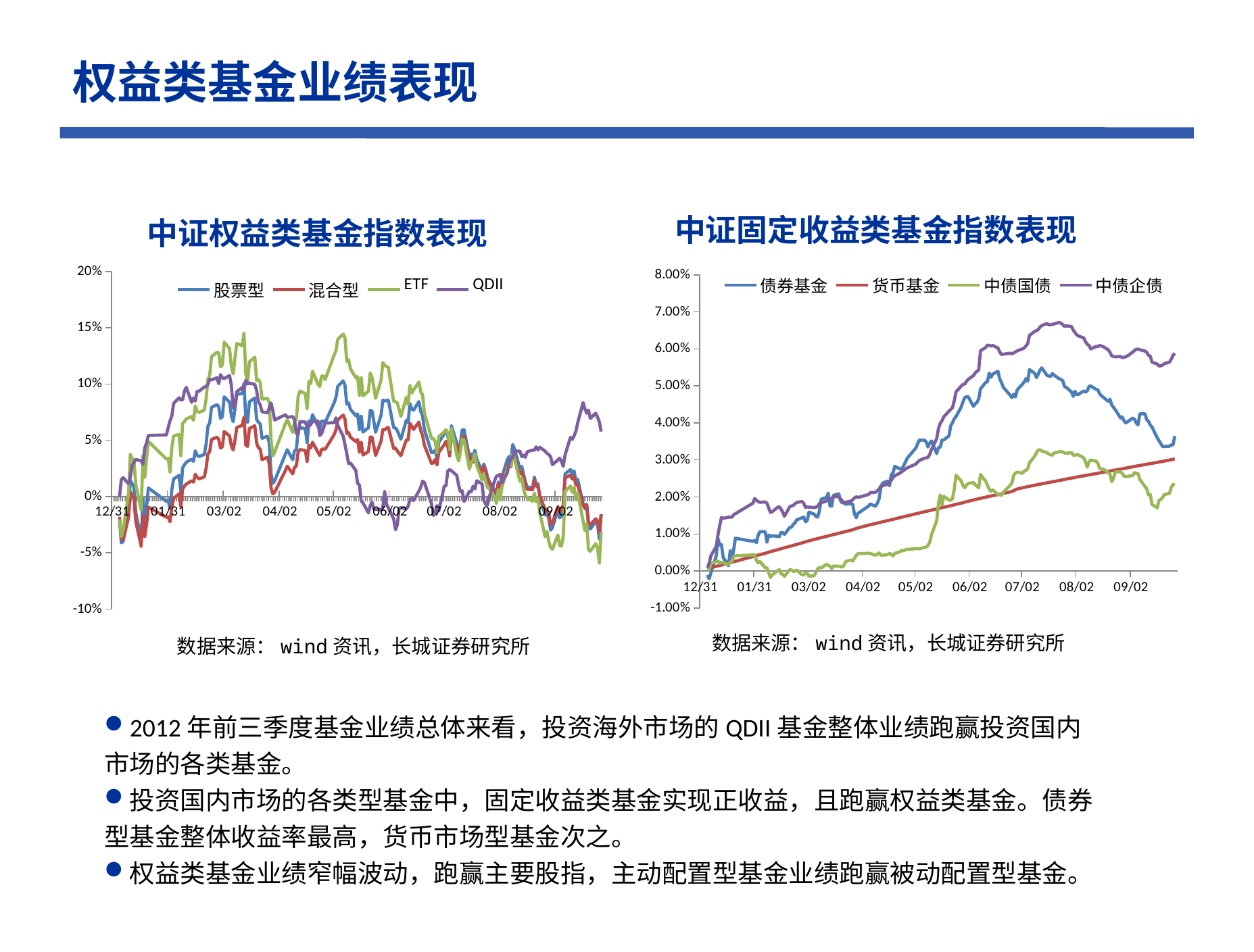

# 权益类基金业绩表现
中证固定收益类基金指数表现
中证权益类基金指数表现

### Chart

| Category | 股票型 | 混合型 | ETF | QDII |
|---|---|---|---|---|
| 40912 | -0.02084941061033989 | -0.017999772257739303 | -0.02027827659080629 | -3.970564879030034e-05 |
| 40913 | -0.04111539838497937 | -0.037574761819552216 | -0.03558471066808369 | 0.014916088728889942 |
| 40914 | -0.04004667382685613 | -0.03856706738459703 | -0.030258609105679166 | 0.01676901900577056 |
| 40917 | -0.013641486667462281 | -0.01857183912720495 | 0.003224978927694581 | 0.011342580337762748 |
| 40918 | 0.014323030616439266 | 0.0038201053036834853 | 0.0376328980426171 | 0.01708666419609317 |
| 40919 | 0.0114324356577429 | 0.0018246493040305924 | 0.033422508887015714 | 0.02772777807189391 |
| 40920 | 0.008507365713300796 | -0.001718911825788096 | 0.03260404832582083 | 0.03071893694742967 |
| 40921 | -0.013996844212843201 | -0.021960860865745887 | 0.010696994498804898 | 0.03295568849595011 |
| 40924 | -0.0380922073272604 | -0.04414133034014933 | -0.01192672131214293 | 0.031698342950923976 |
| 40925 | -0.001885516528103764 | -0.01665229721449524 | 0.036134422985304455 | 0.028521891047699865 |
| 40926 | -0.022005648593818428 | -0.03544374495035763 | 0.017142880411103373 | 0.043212981100111535 |
| 40927 | -0.008624050280440776 | -0.024783238169603095 | 0.03382970319606815 | 0.04766001376462502 |
| 40928 | 0.0076428391476723884 | -0.009407924346189998 | 0.048977331492815294 | 0.05431732754513248 |
| 40938 | -0.004322632828142159 | -0.018414588518536643 | 0.0332637031064853 | 0.05479379533061605 |
| 40939 | -0.0033758966811195945 | -0.01796723764904918 | 0.034045516179865856 | 0.06141140346233277 |
| 40940 | -0.010957741623241358 | -0.022505815561303474 | 0.021793039420481056 | 0.06730107469956059 |
| 40941 | 0.0060463821154381914 | -0.00976309382438913 | 0.04364715798731986 | 0.07147016782254231 |
| 40942 | 0.01562777623082346 | -0.0015047256519122865 | 0.053761864624180214 | 0.08279951294404155 |
| 40945 | 0.018738480713897526 | 0.002296401130035264 | 0.0552969871693075 | 0.08776271904282917 |
| 40946 | 0.004052136786135696 | -0.008814167737597578 | 0.03627286905038219 | 0.08576420138705097 |
| 40947 | 0.025548616359706736 | 0.00676990982490944 | 0.0650004275540247 | 0.08606861136110973 |
| 40948 | 0.028293355609478012 | 0.009321165389683195 | 0.06671471559513488 | 0.09383768330774545 |
| 40949 | 0.03049179893127541 | 0.011086167911115406 | 0.06908458647381943 | 0.09698766477844273 |
| 40952 | 0.033210018961242094 | 0.014035972432341535 | 0.07114498967762438 | 0.08371274286621853 |
| 40953 | 0.031213121709959425 | 0.01282405825863922 | 0.06772862942467511 | 0.0876700725289852 |
| 40954 | 0.040640704350477945 | 0.01985424495306876 | 0.08062854513545373 | 0.08490391232992756 |
| 40955 | 0.0368325443865441 | 0.017194540692661915 | 0.07565670262192414 | 0.09358621419874003 |
| 40956 | 0.03555431799196465 | 0.01573590573639372 | 0.07478530680055219 | 0.09355974376621354 |
| 40959 | 0.03727541535728013 | 0.017373481040456665 | 0.0768457100043571 | 0.09735825083381863 |
| 40960 | 0.046697694153838114 | 0.025165519821710232 | 0.08690340943794973 | 0.0977288368891949 |
| 40961 | 0.06235729344842687 | 0.03782419381950875 | 0.10408293733686791 | 0.09979353062629052 |
| 40962 | 0.06533274991049777 | 0.03990640877566843 | 0.10784134080942098 | 0.10424056329080433 |
| 40963 | 0.07923412493204463 | 0.05075398955639079 | 0.12419019231787243 | 0.10371115464026692 |
| 40966 | 0.08171367198377033 | 0.05281451477342368 | 0.12822141597749045 | 0.10556408491714776 |
| 40967 | 0.07985997851943191 | 0.05097630938243891 | 0.1279323080180632 | 0.1002832336280377 |
| 40968 | 0.06939549438455551 | 0.04303244242729881 | 0.11521970168944917 | 0.10846259727883976 |
| 40969 | 0.07107946484214447 | 0.044152175209712714 | 0.11673446451912396 | 0.10557732013341116 |
| 40970 | 0.08861132105493465 | 0.057805865989946824 | 0.1372000504920947 | 0.10487585367144892 |
| 40973 | 0.08393333068141152 | 0.05390442416453844 | 0.13141381936046093 | 0.10757583778918975 |
| 40974 | 0.07205537213095181 | 0.04510923494867672 | 0.11577755789285081 | 0.09897294721795771 |
| 40975 | 0.06649429173793733 | 0.04129997451455657 | 0.10909549928130219 | 0.07853777330721591 |
| 40976 | 0.07804341196281998 | 0.050219879730396544 | 0.1229563935614435 | 0.08008629361003769 |
| 40977 | 0.09094501239773536 | 0.0613928065980188 | 0.13612912945928657 | 0.09318915771083701 |
| 40980 | 0.0914223583542175 | 0.06329879242377401 | 0.1340605823693009 | 0.09694795912965248 |
| 40981 | 0.1006298314703582 | 0.07057569990076941 | 0.1450751884291668 | 0.09510826406903485 |
| 40982 | 0.06957582507922623 | 0.04564063355727988 | 0.10951898136271643 | 0.10347292074752512 |
| 40983 | 0.06580744394499918 | 0.04453716807921081 | 0.10115521025478152 | 0.10007147016782247 |
| 40984 | 0.08413752867390648 | 0.06047370390252641 | 0.11981285349555959 | 0.10081264227857505 |
| 40987 | 0.08756911571661585 | 0.0629436229455749 | 0.1238725807568115 | 0.09974058976123674 |
| 40988 | 0.0685972658684383 | 0.04756559790477122 | 0.10317082208459062 | 0.09439356239080993 |
| 40989 | 0.06597981887372883 | 0.043292719296818744 | 0.10398928264578575 | 0.08424215151675596 |
| 40990 | 0.06455043292626352 | 0.04230312494916466 | 0.10143617432802766 | 0.08155540261527892 |
| 40991 | 0.05181325165413647 | 0.0327298163421339 | 0.08674053171432869 | 0.0753480861877285 |
| 40994 | 0.05362716628876784 | 0.03495843703739854 | 0.08720066128355783 | 0.07436868018423444 |
| 40995 | 0.048142991633186194 | 0.02916185425579782 | 0.08391867515259645 | 0.07820689290063011 |
| 40996 | 0.02036941273187743 | 0.007680878868229435 | 0.049995317265445934 | 0.08313039335062762 |
| 40997 | 0.0117374066854954 | 0.002347914260461222 | 0.036069271895856 | 0.0761289639472711 |
| 40998 | 0.01401805958868696 | 0.0037794370428210324 | 0.03953856740898188 | 0.06805548202657642 |
| 41004 | 0.03788005356882406 | 0.02326224521334555 | 0.06506965058656355 | 0.07276721901635898 |
| 41005 | 0.04163517509314871 | 0.026987457908350002 | 0.06821319065244749 | 0.07051723225157513 |
| 41008 | 0.03268228648713173 | 0.020163323735623802 | 0.056986843551874555 | 0.07105987611837582 |
| 41009 | 0.04062744474057588 | 0.02594092799548853 | 0.06718298905054525 | 0.06854518502832341 |
| 41010 | 0.04132490022143553 | 0.027041682256166596 | 0.06800144961174029 | 0.0560908465244323 |
| 41011 | 0.057960406804832 | 0.039450924254008424 | 0.08858512193433588 | 0.0549790883583039 |
| 41012 | 0.061415861145365284 | 0.041709368340572255 | 0.09374427383002931 | 0.06657313780507182 |
| 41015 | 0.060156198204648834 | 0.04098005086243833 | 0.09144362598388336 | 0.06629519826353956 |
| 41016 | 0.04785128021533625 | 0.031178999994577516 | 0.0780917245900572 | 0.06160993170628415 |
| 41017 | 0.06732699523980025 | 0.045833129992029015 | 0.10231164209249011 | 0.06257610249351496 |
| 41018 | 0.06503838657066717 | 0.043051420949034545 | 0.10041411661230606 | 0.06413785801259997 |
| 41019 | 0.0728270814272645 | 0.04826238077421508 | 0.11131470826563716 | 0.06669225475144283 |
| 41022 | 0.06230690693079842 | 0.03937772138445595 | 0.10003949784797803 | 0.0671951929694532 |
| 41023 | 0.05931819085882516 | 0.03645774025452904 | 0.09777142554655673 | 0.054211445815024704 |
| 41024 | 0.06710953763740271 | 0.041947955470965304 | 0.10701880830513508 | 0.05585261263169052 |
| 41025 | 0.0671201453253245 | 0.042227210862221344 | 0.107149110484032 | 0.06039229181004861 |
| 41026 | 0.06575440550539002 | 0.04197506764487378 | 0.10396485098724274 | 0.0652893218275189 |
| 41031 | 0.08351432700849981 | 0.055148872946930494 | 0.12588819258662073 | 0.06569961353168521 |
| 41032 | 0.08799607515546923 | 0.059218410250570744 | 0.12963438022990204 | 0.06998782360103786 |
| 41033 | 0.09795139027009855 | 0.06806511259685809 | 0.13970429549276675 | 0.06329080417174017 |
| 41036 | 0.10280175557235106 | 0.07241390529175408 | 0.14435038255905341 | 0.05366880194822396 |
| 41037 | 0.09907315326783084 | 0.06894354703148808 | 0.14119869860698842 | 0.04619090475938383 |
| 41038 | 0.08206107376321001 | 0.05603544103373293 | 0.1200693859102624 | 0.038157128487479625 |
| 41039 | 0.08333399631382853 | 0.056800004337947824 | 0.12167780343101953 | 0.02935570967229607 |
| 41040 | 0.07761380060198643 | 0.052776557729951934 | 0.11370493885977458 | 0.029792471808989474 |
| 41043 | 0.07187769335826152 | 0.048799201817600134 | 0.10558141239418017 | 0.023293980623643448 |
| 41044 | 0.07346089078059338 | 0.05066180816510224 | 0.10661161399608302 | 0.011858753772036715 |
| 41045 | 0.05945874272378915 | 0.03932891947142105 | 0.0899166473249371 | 0.010310233469214888 |
| 41046 | 0.07146134160732998 | 0.04830304903507778 | 0.10545925410146462 | -0.003824977500132342 |
| 41047 | 0.057300078231698436 | 0.03689966868923496 | 0.08946058969879851 | -0.0057308486420667515 |
| 41050 | 0.061211663152870084 | 0.03997690042783015 | 0.09363025942349451 | -0.014532267457250114 |
| 41051 | 0.07670153944070958 | 0.052876872773412575 | 0.10993024761485955 | -0.007994070623113981 |
| 41052 | 0.07594839359826032 | 0.05283620451255043 | 0.10578908149179721 | -0.0049499708825241516 |
| 41053 | 0.06685230120529873 | 0.04478931129655833 | 0.09722171322933601 | -0.0113822859865529 |
| 41054 | 0.05715157060079301 | 0.03650383095017336 | 0.08729431597464024 | -0.011276404256445507 |
| 41057 | 0.07231260856305613 | 0.0491326815566728 | 0.10341513867002194 | -0.011660225528085127 |
| 41058 | 0.08570481456435552 | 0.05954646755486173 | 0.11902289653599807 | -0.009251416168140077 |
| 41059 | 0.08494106103398447 | 0.059440730076618924 | 0.11673039257603357 | 0.004486738313304279 |
| 41060 | 0.0852805070474827 | 0.06089394259810543 | 0.11532557220980302 | -0.006895547673248847 |
| 41061 | 0.08578437222376942 | 0.061455164598007705 | 0.11509754339673339 | -0.009780824818677496 |
| 41064 | 0.0611559727912804 | 0.042625759818673684 | 0.08451317884381253 | -0.019786648313833394 |
| 41065 | 0.061012769004335915 | 0.04292941616644708 | 0.0842485025429285 | -0.029541002699984092 |
| 41066 | 0.058527918108649324 | 0.04054083364512318 | 0.08321015705484493 | -0.02539838000952937 |
| 41067 | 0.054841746555816424 | 0.03830950173246794 | 0.07752572450047436 | -0.010641113875800691 |
| 41068 | 0.05090629433682075 | 0.03624084286326264 | 0.0712182846532537 | -0.009727883953623673 |
| 41071 | 0.06786798732381326 | 0.050344595730374975 | 0.08821864705618876 | -0.011249933823918699 |
| 41072 | 0.06583661508678419 | 0.050355440599938316 | 0.0818419841764293 | -0.008642596220022175 |
| 41073 | 0.08276913693199138 | 0.06521562311909312 | 0.0989156415549938 | -0.00300439409179943 |
| 41074 | 0.07796915814736738 | 0.06257218616303087 | 0.09187932389456922 | -0.0017999894118269101 |
| 41075 | 0.07672805866051405 | 0.0596576274678858 | 0.09465638908230652 | -0.00362644925618072 |
| 41078 | 0.08442658816977631 | 0.06616997164066608 | 0.10185965640944195 | 0.00497644131505128 |
| 41079 | 0.0756938090881368 | 0.05871954625065735 | 0.09298689241519173 | 0.008258774948382674 |
| 41080 | 0.07190951642202692 | 0.0545849397296375 | 0.09058037404869258 | 0.01365874318386373 |
| 41081 | 0.059586034978850955 | 0.04568672425292409 | 0.0747201557111037 | 0.012560220233998725 |
| 41085 | 0.03897264542477169 | 0.0293326609514204 | 0.05136756208695226 | -0.006392609455238453 |
| 41086 | 0.03937573756580088 | 0.02997521947304787 | 0.05154672758293533 | -0.016755783789507067 |
| 41087 | 0.04105175225744873 | 0.032962981037745635 | 0.048875532915552106 | -0.01484991264757252 |
| 41088 | 0.034053330151027086 | 0.028093634603809876 | 0.0389888550917612 | -0.007927894541796654 |
| 41089 | 0.04810586472545966 | 0.0393234970366394 | 0.05328544728258877 | -0.012824924559267224 |
| 41092 | 0.055772571170956346 | 0.04609069564415834 | 0.05756098752763853 | 0.009079358356715472 |
| 41093 | 0.058896535263932584 | 0.049121836687109066 | 0.059442225235460104 | 0.009622002223516507 |
| 41094 | 0.05412042377713246 | 0.044347382861852566 | 0.056950196064059835 | 0.022830748054423297 |
| 41095 | 0.04235119402787189 | 0.03601852303721409 | 0.041786279994950735 | 0.023863094922971232 |
| 41096 | 0.06302027394354073 | 0.054134877642759274 | 0.06077782256915176 | 0.02301604108211141 |
| 41099 | 0.047514486123818506 | 0.044358227731415956 | 0.03663934392852943 | 0.018701360580231977 |
| 41100 | 0.03934126258005498 | 0.0361296829502382 | 0.03159013449628034 | 0.010111705225263518 |
| 41101 | 0.04770542450641114 | 0.042894170340366335 | 0.03963222210006406 | 0.004288210069352657 |
| 41102 | 0.05927045626317673 | 0.0528470493821136 | 0.05125354768041768 | 0.005161734342739255 |
| 41103 | 0.05943487542596504 | 0.05335133581680837 | 0.0502274180216058 | -0.004407327015723345 |
| 41106 | 0.03514857392895499 | 0.03283013138559483 | 0.02432578802278673 | 0.004685266557255652 |
| 41107 | 0.03783762281713693 | 0.033930885646273015 | 0.03060065232528309 | 0.004142622690454859 |
| 41108 | 0.03565243910524152 | 0.03058253216859421 | 0.03209505543950525 | 0.009158769654296312 |
| 41109 | 0.041152525292706084 | 0.03512653251563025 | 0.037905718229682056 | 0.006776430726878059 |
| 41110 | 0.03310394208202392 | 0.02927843660360364 | 0.02779915547900298 | 0.01404256445550312 |
| 41113 | 0.02271371176260001 | 0.021600268952765275 | 0.014638635410431533 | 0.011117581661284539 |
| 41114 | 0.02886086691329548 | 0.026721758604048462 | 0.019728564273585866 | -0.003573508391127028 |
| 41115 | 0.023835474760332643 | 0.022817605561249083 | 0.013225671158019888 | -0.006816136375668358 |
| 41116 | 0.01748942546110313 | 0.01610463130154694 | 0.0079280731972491 | -0.007636719784001289 |
| 41117 | 0.013463807894771761 | 0.011463027128441055 | 0.0070566773758769024 | -0.000317645190322291 |
| 41120 | 0.005587599612819409 | 0.0049967736513048125 | -0.0011686476669802207 | 0.014373444862089135 |
| 41121 | 0.001477120543113664 | 0.002136439303976223 | -0.0060834829772419274 | 0.018132246280904374 |
| 41122 | 0.012973202328387501 | 0.011427781302360477 | 0.006238216814681953 | 0.0186484197151782 |
| 41123 | 0.0059217417823567335 | 0.004850367912199847 | -0.0028300004479137053 | 0.019786648313833616 |
| 41124 | 0.017303790922471137 | 0.014290826867079831 | 0.008538864660827539 | 0.012176398962359098 |
| 41127 | 0.03286261718180256 | 0.02693594477792415 | 0.024781845648925337 | 0.021096934723913437 |
| 41128 | 0.03551719108423845 | 0.02885548669063387 | 0.028300004479137497 | 0.029620413997564876 |
| 41129 | 0.0330270363445908 | 0.026407257386711857 | 0.02734309785286444 | 0.03377627190428313 |
| 41130 | 0.046201784743493006 | 0.03816309599336298 | 0.03806045206712194 | 0.03494097093546515 |
| 41131 | 0.04202235570229516 | 0.034614112428762965 | 0.033422508887015714 | 0.040499761766107374 |
| 41134 | 0.02450641102138773 | 0.020239237822567174 | 0.013486275515813408 | 0.040274763089628955 |
| 41135 | 0.026810931222403453 | 0.022101844170069405 | 0.016495441459710283 | 0.035430673937212345 |
| 41136 | 0.01971703992468534 | 0.016985776953567764 | 0.006490677286294281 | 0.03678066599608254 |
| 41137 | 0.013058063831762117 | 0.01105634451981619 | 0.000993554114087747 | 0.034874794854147906 |
| 41138 | 0.008645265656284325 | 0.0063767833032388884 | -0.0009609785693636149 | 0.03974535443909155 |
| 41141 | 0.007592452630043711 | 0.006140907390236317 | -0.004271468301958916 | 0.04128063952564998 |
| 41142 | 0.01730909476643206 | 0.014903561997408082 | 0.0030580292609832 | 0.04116152257927888 |
| 41143 | 0.010369014943580447 | 0.009158492346233357 | -0.004788605074455341 | 0.04415268145481514 |
| 41144 | 0.011498733707254297 | 0.008998530520174077 | -0.0012256548702473946 | 0.04139975647202077 |
| 41145 | -6.894997149176078e-05 | 0.0004148162607973141 | -0.014744505930785162 | 0.04378209539943889 |
| 41148 | -0.016436612434862163 | -0.011647389911017917 | -0.035710940903889835 | 0.04030123352215578 |
| 41149 | -0.01431507485049788 | -0.011585031911028682 | -0.031044494122150046 | 0.038276245433850616 |
| 41150 | -0.0199689725128286 | -0.015407848432102984 | -0.03994576171803421 | 0.037402721160464 |
| 41151 | -0.029778431918532865 | -0.02539868451732208 | -0.04532479854061557 | 0.035285086558314596 |
| 41152 | -0.02761446358248144 | -0.02333544808289823 | -0.0469576477199154 | 0.02825718672243105 |
| 41155 | -0.012103371918798081 | -0.008993108085392549 | -0.03410252338313324 | 0.032426279845412694 |
| 41156 | -0.018847209515096 | -0.01366995808457916 | -0.04378153210930728 | 0.0341600931759225 |
| 41157 | -0.01734887359613882 | -0.011408802780624502 | -0.04389147457275133 | 0.03111599343533289 |
| 41158 | -0.01134492223238784 | -0.00762123208563117 | -0.0356091423266269 | 0.026774842500926505 |
| 41159 | 0.020101568611851542 | 0.0163242399102046 | 0.004462849627213673 | 0.03689978294245339 |
| 41162 | 0.02393624779559001 | 0.01917644060536075 | 0.009345109392751265 | 0.052623219863412694 |
| 41163 | 0.01966665340705688 | 0.015546120519035514 | 0.0037421157001909034 | 0.050809995235322314 |
| 41164 | 0.022729623294482634 | 0.01757139990998758 | 0.008156102010318486 | 0.05390703584096576 |
| 41165 | 0.013519498256361341 | 0.01034871678080895 | -0.0026630507812022215 | 0.058049658531420495 |
| 41166 | 0.01542888208228922 | 0.010459876693833102 | 0.003400072480586939 | 0.06540843877388958 |
| 41169 | -0.006311574313483622 | -0.007333843042202881 | -0.021768607761937887 | 0.08354068505479374 |
| 41170 | -0.010904703183632361 | -0.00988780982436746 | -0.030315616308946414 | 0.0780083646566785 |
| 41171 | -0.006688147234708342 | -0.007526339476952038 | -0.024012248404816236 | 0.07410397585896557 |
| 41172 | -0.026609385151888716 | -0.022787782169950074 | -0.04746256866314039 | 0.07683043040923293 |
| 41173 | -0.02880252462972544 | -0.02506791599564041 | -0.048566065240672196 | 0.06943194451797342 |
| 41176 | -0.0222257581181962 | -0.019743085040044767 | -0.041802567767312816 | 0.07405103499391202 |
| 41177 | -0.024700001325960952 | -0.021478264170177782 | -0.045540611524413424 | 0.07058340833289228 |
| 41178 | -0.0375962979169154 | -0.03198152034226409 | -0.059059462584950866 | 0.06632166869606658 |
| 41179 | -0.01625097789623023 | -0.015665414084232193 | -0.032074695724052596 | 0.057771718989888324 |

### Chart

| Category | 债券基金 | 货币基金 | 中债国债 | 中债企债 |
|---|---|---|---|---|
| 40912 | -0.0010826194927313641 | 0.0006265233959283913 | 0.00020611680238413809 | 0.000900372766341696 |
| 40913 | -0.0021373364212171663 | 0.0007981736413882361 | 0.00043799820506618207 | 0.002108022415762801 |
| 40914 | -0.00045202154077961313 | 0.0009269113254830605 | 0.002040413206934048 | 0.004152529498151703 |
| 40917 | 0.004017969251374209 | 0.0012530467918567842 | 0.00250489169564006 | 0.006597011517733179 |
| 40918 | 0.008794888250230226 | 0.0013646194514056486 | 0.002733910364955524 | 0.009718704321531874 |
| 40919 | 0.0069254164457712795 | 0.001476192110954735 | 0.002059020973816051 | 0.012218976836644505 |
| 40920 | 0.007120734395490887 | 0.0016049297950495578 | 0.0023689118607339646 | 0.014480637693947048 |
| 40921 | 0.003671977454728029 | 0.0017508325036903508 | 0.002234363392511046 | 0.014201685216291183 |
| 40924 | 0.001411869750830073 | 0.0021027155068831242 | 0.0017476987202151859 | 0.014534711558846558 |
| 40925 | 0.00552470772063951 | 0.0022314531909779535 | 0.002401833294447765 | 0.014580202270587438 |
| 40926 | 0.002918608220095378 | 0.002360190875073003 | 0.0026537538306952192 | 0.014515828621897387 |
| 40927 | 0.005848377465889078 | 0.002488928559167829 | 0.0038546704779189884 | 0.015205914135852261 |
| 40928 | 0.00885627389157051 | 0.0026176662432626564 | 0.0040915616639924934 | 0.015475425145033778 |
| 40938 | 0.007980133374257082 | 0.003887878059665622 | 0.00433417831679872 | 0.01831902378649232 |
| 40939 | 0.00828706158095915 | 0.004016615743760443 | 0.004309845083184007 | 0.01959104708460324 |
| 40940 | 0.0076341415776111105 | 0.0041539359401283615 | 0.002796890499017438 | 0.019064041480662465 |
| 40941 | 0.009687770306091137 | 0.004282673624223203 | 0.002187128291964554 | 0.0187353067146865 |
| 40942 | 0.010630876977594236 | 0.0044028287960451535 | 0.002524215145863321 | 0.018549910606459732 |
| 40945 | 0.010580652361952067 | 0.004763294311510792 | 0.0008337710929773325 | 0.018658916651574698 |
| 40946 | 0.007740171321744442 | 0.004926362044697779 | 0.0008638297933250003 | 0.018313873894597193 |
| 40947 | 0.00971009235748756 | 0.00507226475333856 | -0.00045946870531454764 | 0.017001509776640743 |
| 40948 | 0.00935293953514332 | 0.005218167461979349 | -0.0018078161209104133 | 0.015784418658745056 |
| 40949 | 0.009486871843522373 | 0.00535548765834725 | -0.001069946595709026 | 0.01599041433455242 |
| 40952 | 0.00937526158653969 | 0.005715953173812911 | 2.719596698130828e-05 | 0.017161156425391295 |
| 40953 | 0.009246909791009728 | 0.005861855882453918 | 0.00035927303748906135 | 0.01737573525435757 |
| 40954 | 0.010402075950779913 | 0.0059991760788218424 | -0.0007629184421577011 | 0.016716549091773582 |
| 40955 | 0.010379753899383283 | 0.006136496275189538 | -0.0008860159769148473 | 0.01591402427144063 |
| 40956 | 0.009888668768659905 | 0.006265233959284586 | -0.0014771704170859494 | 0.014749290387812598 |
| 40959 | 0.011741399034571184 | 0.006642864499296191 | 0.00033136138716605216 | 0.017353419056145084 |
| 40960 | 0.011847428778704724 | 0.006771602183391043 | 0.00025979305300505377 | 0.017549114948162175 |
| 40961 | 0.012595217500488198 | 0.006900339867486063 | -0.00013383278488132745 | 0.017694170236543218 |
| 40962 | 0.012941209297134411 | 0.007037660063853775 | -3.0058700347668252e-05 | 0.018140494200792587 |
| 40963 | 0.013817349814448043 | 0.007183562772494783 | 0.0002569303196384711 | 0.01850098663345559 |
| 40966 | 0.014358659560813619 | 0.007569775824779476 | -0.001069230912367325 | 0.018760197858846542 |
| 40967 | 0.014565138536231545 | 0.007732843557966222 | -0.001065652495659375 | 0.01832074041712419 |
| 40968 | 0.013298362119478657 | 0.007887328778880107 | -0.0004916744556868747 | 0.017149998326285068 |
| 40969 | 0.013594129300482689 | 0.008016066462974925 | -0.0007149676582697289 | 0.017313078236299375 |
| 40970 | 0.01590446162002282 | 0.008144804147069973 | -0.0014206314330985638 | 0.017244413011030323 |
| 40973 | 0.015340829822260628 | 0.008513852174808507 | -0.0012953868483165402 | 0.017123390551493364 |
| 40974 | 0.014699070844610652 | 0.008634007346630446 | -0.00035784167080554866 | 0.017251279533557123 |
| 40975 | 0.014542816484834908 | 0.008762745030725307 | 0.0005961642235623476 | 0.017502765921105348 |
| 40976 | 0.0163453221351042 | 0.00888290020254727 | 0.0009325353941196385 | 0.018204009534166708 |
| 40977 | 0.019425765227824493 | 0.009003055374369202 | 0.0008530945432008174 | 0.01842717151629139 |
| 40980 | 0.01984988420435845 | 0.009337773353015777 | 0.0017977965541280414 | 0.01891641124633407 |
| 40981 | 0.02099946985127921 | 0.00946651103711084 | 0.0015365721344398106 | 0.019341277327686673 |
| 40982 | 0.017545132397667466 | 0.009586666208932577 | 0.0013075534651241227 | 0.019347285534897743 |
| 40983 | 0.01753397137196912 | 0.009706821380754514 | 0.0006319483906429559 | 0.019615079913447384 |
| 40984 | 0.020419096514969818 | 0.009826976552576276 | 0.0013454846822296138 | 0.02013178573359785 |
| 40987 | 0.02086553754290016 | 0.01017885955576904 | 0.00125817131455297 | 0.020051104093906643 |
| 40988 | 0.018968163174195807 | 0.010299014727590976 | 0.0012510144811368495 | 0.019440841904327086 |
| 40989 | 0.018359887273640366 | 0.010419169899412961 | 0.0009797704946659105 | 0.01897134342654927 |
| 40990 | 0.01853288317196356 | 0.010539325071234892 | 0.001568062201470657 | 0.018325890309019353 |
| 40991 | 0.018008314964145233 | 0.01065089773078354 | 0.002559999312944154 | 0.018583384903778435 |
| 40994 | 0.018198052401015685 | 0.010994198221703454 | 0.0029400271673398802 | 0.01887950368775184 |
| 40995 | 0.018008314964145233 | 0.01114010093034446 | 0.002675224330943582 | 0.01927089547178598 |
| 40996 | 0.01533524930941144 | 0.01131175117580408 | 0.003449593706567066 | 0.01973696068830024 |
| 40997 | 0.014386562125059177 | 0.011466236396717983 | 0.004178159348327437 | 0.02003565441822103 |
| 40998 | 0.015552889310527708 | 0.01162072161763188 | 0.004692019987604608 | 0.01986141640910047 |
| 41004 | 0.017522810346270824 | 0.012375982697655061 | 0.0047850588220137505 | 0.0206579330222228 |
| 41005 | 0.018108764195429623 | 0.012487555357204163 | 0.004716353221219339 | 0.02114288117568597 |
| 41008 | 0.01747816624347778 | 0.01281369082357764 | 0.004256884515904781 | 0.021257895428011896 |
| 41009 | 0.01827059906805431 | 0.012933845995399817 | 0.00447087383504653 | 0.021644137320150848 |
| 41010 | 0.019392282150729738 | 0.013045418654948461 | 0.004863068306249612 | 0.022085311392505066 |
| 41011 | 0.02230530985797602 | 0.013156991314497556 | 0.00428479616622757 | 0.022920452194840943 |
| 41012 | 0.02372276012165519 | 0.01326856397404641 | 0.004238276749022785 | 0.02303546644716681 |
| 41015 | 0.02429197243226663 | 0.013603281952693003 | 0.00443151125125785 | 0.023453466005992837 |
| 41016 | 0.0229861324255701 | 0.013714854612242129 | 0.004745696238225294 | 0.023833699690920578 |
| 41017 | 0.02599402885125146 | 0.013835009784063844 | 0.0045288441857169815 | 0.02447743617781885 |
| 41018 | 0.02646837244342765 | 0.01394658244361295 | 0.004030728579955682 | 0.025267086268414146 |
| 41019 | 0.028293200145093313 | 0.014058155103161779 | 0.004757147171691186 | 0.025721135070506475 |
| 41022 | 0.027562152961857045 | 0.014401455594081477 | 0.0051708121431424114 | 0.026465294449360674 |
| 41023 | 0.02762911911604676 | 0.014521610765903201 | 0.005620261281674488 | 0.026836086665814 |
| 41024 | 0.028360166299282907 | 0.014633183425452284 | 0.005442056129613142 | 0.02710388104436382 |
| 41025 | 0.02930327297078609 | 0.014753338597274013 | 0.005715447166108729 | 0.02757252120682564 |
| 41026 | 0.03038589246351748 | 0.014873493769095969 | 0.005806338950493436 | 0.027817999387162833 |
| 41031 | 0.033176148888082846 | 0.015431357066840522 | 0.006028200786392996 | 0.02885226934277929 |
| 41032 | 0.03421970479087036 | 0.015542929726389402 | 0.006021043952976879 | 0.029350092225980617 |
| 41033 | 0.03534138787354563 | 0.015663084898211364 | 0.005985975469237739 | 0.02981701575781088 |
| 41036 | 0.03538045146348945 | 0.015989220364585086 | 0.0063566994401926995 | 0.030469335397867805 |
| 41037 | 0.034844722229973105 | 0.01609221051186105 | 0.0064447284912108275 | 0.0305285591546624 |
| 41038 | 0.0334998186333324 | 0.016212365683682815 | 0.006862687562711802 | 0.03072082178541602 |
| 41039 | 0.03454895504896882 | 0.016323938343231897 | 0.007762301523117412 | 0.03144009002011045 |
| 41040 | 0.035151650436675175 | 0.01643551100278054 | 0.009760489412896438 | 0.03284429387686436 |
| 41043 | 0.03169731298306323 | 0.016753063956881364 | 0.013593689390567086 | 0.03577629899585699 |
| 41044 | 0.03339378888919886 | 0.01687321912870332 | 0.01824205269433325 | 0.03851604148409575 |
| 41045 | 0.03338820837634973 | 0.017001956812798154 | 0.020565876504545375 | 0.03988762935884704 |
| 41046 | 0.035408354027735255 | 0.017104946960073916 | 0.01786059347325409 | 0.040548532152062416 |
| 41047 | 0.03539719300203695 | 0.017225102131896104 | 0.020186564333491242 | 0.041648034071684686 |
| 41050 | 0.03651329557186309 | 0.01752549006145056 | 0.01916886262171992 | 0.04318527680239791 |
| 41051 | 0.03925332738078628 | 0.01762848020872678 | 0.01911160795439093 | 0.043647908757648714 |
| 41052 | 0.040040179692513805 | 0.017748635380548508 | 0.01949807695886108 | 0.044143156694902375 |
| 41053 | 0.041089316108150246 | 0.017885955576916433 | 0.02205306648841386 | 0.04592759423658429 |
| 41054 | 0.04171991406010212 | 0.018006110748738407 | 0.025869090065885805 | 0.048378942778692834 |
| 41057 | 0.0443260135606464 | 0.018315081190566154 | 0.024316057214589067 | 0.049990858941886124 |
| 41058 | 0.0457044002343815 | 0.018435236362388085 | 0.023047866333253838 | 0.05039684208628992 |
| 41059 | 0.04687072741984991 | 0.01858113907102868 | 0.02246100599313249 | 0.05051357296924749 |
| 41060 | 0.047060464856720524 | 0.01870987675512372 | 0.023205316668408135 | 0.051248290879627234 |
| 41061 | 0.047082786908116916 | 0.018838614439218547 | 0.023642599190132757 | 0.05178302132141089 |
| 41064 | 0.04445436535617628 | 0.01917333241786537 | 0.023886647209622212 | 0.05280012497071003 |
| 41065 | 0.045196573565110525 | 0.019284905077414233 | 0.023279747735935906 | 0.0535322679351424 |
| 41066 | 0.04553698484890776 | 0.019405060249236213 | 0.02290544534827317 | 0.05396743380028551 |
| 41067 | 0.04651357459750542 | 0.01950805039651221 | 0.022454564843057828 | 0.05430646835005193 |
| 41068 | 0.049236864867881446 | 0.0196196230560608 | 0.0260873734850774 | 0.059496701065083674 |
| 41071 | 0.050955662825413583 | 0.019928593497888822 | 0.024220155646813388 | 0.06040737361521553 |
| 41072 | 0.051162141800831534 | 0.020048748669710584 | 0.023152356101129087 | 0.06099446129126684 |
| 41073 | 0.05348363514606995 | 0.020160321329259597 | 0.02208813497215289 | 0.060997894552530414 |
| 41074 | 0.05234521052484728 | 0.02026331147653544 | 0.021529901965696038 | 0.06079533213798629 |
| 41075 | 0.053210190016462544 | 0.020357719111538268 | 0.021956449237296328 | 0.06093523753447212 |
| 41078 | 0.053980300789642686 | 0.020640942016547047 | 0.02061597433845819 | 0.06027261811062482 |
| 41079 | 0.0518931889840677 | 0.02073534965154995 | 0.020623131171874375 | 0.059216890272111855 |
| 41080 | 0.050927760261167965 | 0.02083833979882592 | 0.02042989666963926 | 0.05850963845183959 |
| 41081 | 0.0496721448701137 | 0.0209670774829208 | 0.021267961862666152 | 0.05857916199242449 |
| 41085 | 0.047484583833254344 | 0.02136187304747828 | 0.0231502090511042 | 0.058846956370974146 |
| 41086 | 0.046831663829905876 | 0.021499193243846196 | 0.02381794160882761 | 0.05870447602854082 |
| 41087 | 0.04778593152710733 | 0.021679426001579193 | 0.02585978618244502 | 0.05892935464129723 |
| 41088 | 0.04704372331817289 | 0.02197123141886101 | 0.026425891705659715 | 0.05920229891174214 |
| 41089 | 0.04896900025112322 | 0.022134299152047673 | 0.02671216504230415 | 0.05949841769571534 |
| 41092 | 0.050492480258935914 | 0.022469017130694317 | 0.02639368595528713 | 0.0600254232996558 |
| 41093 | 0.05107843410809454 | 0.022580589790243348 | 0.027038516646078977 | 0.06026746821872971 |
| 41094 | 0.051999218728201305 | 0.022674997425246358 | 0.02718022194771798 | 0.060829664750620877 |
| 41095 | 0.051268171544964936 | 0.02279515259706824 | 0.027606053535976817 | 0.06144936840867464 |
| 41096 | 0.05441558079187472 | 0.022889560232070935 | 0.02926357615514874 | 0.06370244611281875 |
| 41099 | 0.05340550796618215 | 0.02316420062480695 | 0.031012706242047106 | 0.06473757438375113 |
| 41100 | 0.05225592231926113 | 0.02325860825980963 | 0.03200106493681258 | 0.06493498690639987 |
| 41101 | 0.053221351042160636 | 0.02335301589481255 | 0.03265877792775328 | 0.06524312210479509 |
| 41102 | 0.054259326432099186 | 0.0234560060420885 | 0.03275324812884602 | 0.06590488321332652 |
| 41103 | 0.05489550489690009 | 0.023541831164818342 | 0.03240900444153085 | 0.06630314151988759 |
| 41106 | 0.05287535924551468 | 0.023807889045281277 | 0.03197243760314785 | 0.06688851256530691 |
| 41107 | 0.05267446078294591 | 0.02390229668028421 | 0.03161459593234217 | 0.06650227067316816 |
| 41108 | 0.052557270013114374 | 0.02400528682756023 | 0.031379136112952115 | 0.0665357449704869 |
| 41109 | 0.053360863863388903 | 0.024091111950290008 | 0.031301842312058195 | 0.06669110004265821 |
| 41110 | 0.052942325399704115 | 0.024176937073019888 | 0.03189084970220441 | 0.06674088233097851 |
| 41113 | 0.0519155110354641 | 0.024434412441209988 | 0.03218714260563133 | 0.06720008102496587 |
| 41114 | 0.051764837188537534 | 0.0245288200762126 | 0.0322966421568978 | 0.066952886213997 |
| 41115 | 0.05140768436619336 | 0.024631810223488412 | 0.03215350548857564 | 0.06657007758312132 |
| 41116 | 0.0498395602555875 | 0.024726217858491495 | 0.03189729085227881 | 0.06609886247471186 |
| 41117 | 0.04960517871592396 | 0.024829208005767295 | 0.03178635993432914 | 0.06624649270904048 |
| 41120 | 0.048366304863416996 | 0.02508668337395714 | 0.0319831728532723 | 0.06606195491612973 |
| 41121 | 0.047177655626551955 | 0.025181091008960065 | 0.03126033267824466 | 0.0650954918704666 |
| 41122 | 0.048550461787438194 | 0.025284081156235788 | 0.031240293544679467 | 0.06443802233851446 |
| 41123 | 0.04769106280867218 | 0.02536990627896585 | 0.03152441983129939 | 0.06382346857235555 |
| 41124 | 0.0477412874243142 | 0.025455731401695915 | 0.031308283462132575 | 0.06351876663522381 |
| 41127 | 0.04866765255727001 | 0.025704624257612427 | 0.030594747170545906 | 0.06296944483307054 |
| 41128 | 0.04831608024777479 | 0.025790449380342473 | 0.029482575257681942 | 0.0619514828684555 |
| 41129 | 0.048645330505873365 | 0.025884857015345417 | 0.028051924257800582 | 0.06128457186802887 |
| 41130 | 0.049878623845531524 | 0.02596209962580254 | 0.029509055541321362 | 0.060942962372315 |
| 41131 | 0.050006975641061345 | 0.02604792474853235 | 0.029964230146586335 | 0.06001941509244493 |
| 41134 | 0.04908061050810577 | 0.026296817604449213 | 0.029666505876476033 | 0.06068375114692392 |
| 41135 | 0.04899132230251957 | 0.026391225239452032 | 0.029171253004081087 | 0.0606030695072326 |
| 41136 | 0.047975668963977855 | 0.026477050362181842 | 0.027827915371876427 | 0.06096184530926388 |
| 41137 | 0.0473673930634225 | 0.026562875484911933 | 0.027458622767604836 | 0.06080477360646079 |
| 41138 | 0.04702698177962573 | 0.026657283119914835 | 0.027585298719069985 | 0.06064856021897347 |
| 41141 | 0.045821591004213354 | 0.026906175975831597 | 0.02657260679068999 | 0.05978080343463462 |
| 41142 | 0.04640196434052291 | 0.02699200109856138 | 0.026141765419039977 | 0.059092434551311586 |
| 41143 | 0.04482267920421893 | 0.027086408733564535 | 0.02411709724562105 | 0.058141421181333634 |
| 41144 | 0.044242305867909316 | 0.02717223385629436 | 0.02503174055620069 | 0.05792941729831513 |
| 41145 | 0.04358380535171173 | 0.027258058979024398 | 0.026787311793173462 | 0.05789079310910145 |
| 41148 | 0.04136276123775773 | 0.027506951834941118 | 0.026764409926241628 | 0.05796460822626577 |
| 41149 | 0.04161388431596858 | 0.027592776957670963 | 0.02636434293828094 | 0.05766848944229257 |
| 41150 | 0.04055916738748291 | 0.027695767104946995 | 0.02561001269622269 | 0.057760329181089996 |
| 41151 | 0.04000669661541901 | 0.027781592227676805 | 0.02550266019498082 | 0.057880493325311116 |
| 41152 | 0.04031920533497041 | 0.027875999862679954 | 0.02554130709542785 | 0.05811824666780541 |
| 41155 | 0.04134601969921038 | 0.02815064025541547 | 0.025801815831774412 | 0.05915509156936949 |
| 41156 | 0.04096654482546952 | 0.02822788286587241 | 0.02657403815737295 | 0.05960227384893496 |
| 41157 | 0.04000111610256988 | 0.028330873013148405 | 0.026334999921274808 | 0.059898392632908054 |
| 41158 | 0.0394653868690534 | 0.028416698135878198 | 0.026338578337983032 | 0.05994903323654406 |
| 41159 | 0.04247328329473482 | 0.02850252325860798 | 0.0247690847698292 | 0.05979453647968848 |
| 41162 | 0.042478863807583915 | 0.028759998626798157 | 0.022801671263739397 | 0.05943146910107782 |
| 41163 | 0.040899578671279746 | 0.028845823749527974 | 0.022180458123220597 | 0.05906926003778325 |
| 41164 | 0.040414074053405497 | 0.028931648872257798 | 0.020571601971278282 | 0.058273601739976824 |
| 41165 | 0.039437484304807535 | 0.02900889148271475 | 0.020650327138855402 | 0.058071039325432894 |
| 41166 | 0.03889617455844199 | 0.029094716605444753 | 0.01798011259130329 | 0.056399041090129186 |
| 41169 | 0.03597198582549748 | 0.029343609461361296 | 0.01703541058037628 | 0.05593383418893072 |
| 41170 | 0.0352018750523174 | 0.029438017096364462 | 0.01914596075478838 | 0.055399962062463004 |
| 41171 | 0.03444292530483553 | 0.02952384221909425 | 0.019275499439620064 | 0.05543772793636133 |
| 41172 | 0.03362817042886241 | 0.029609667341824283 | 0.019838026546126663 | 0.05563514045900986 |
| 41173 | 0.03360584837746601 | 0.029695492464554107 | 0.02063601347202347 | 0.05602653224304406 |
| 41176 | 0.03370629760875015 | 0.02996155034501678 | 0.020935169108816896 | 0.05644624843250171 |
| 41177 | 0.03404670889254714 | 0.03007312300456595 | 0.022657818912075717 | 0.057222165478042895 |
| 41178 | 0.03402438684115072 | 0.030176113151841655 | 0.023368492470295703 | 0.05826673521745001 |
| 41179 | 0.036490973520466465 | 0.03029626832366366 | 0.023435766704407206 | 0.05882120691149822 |
数据来源：wind资讯，长城证券研究所
数据来源：wind资讯，长城证券研究所
2012年前三季度基金业绩总体来看，投资海外市场的QDII基金整体业绩跑赢投资国内市场的各类基金。
投资国内市场的各类型基金中，固定收益类基金实现正收益，且跑赢权益类基金。债券型基金整体收益率最高，货币市场型基金次之。
权益类基金业绩窄幅波动，跑赢主要股指，主动配置型基金业绩跑赢被动配置型基金。